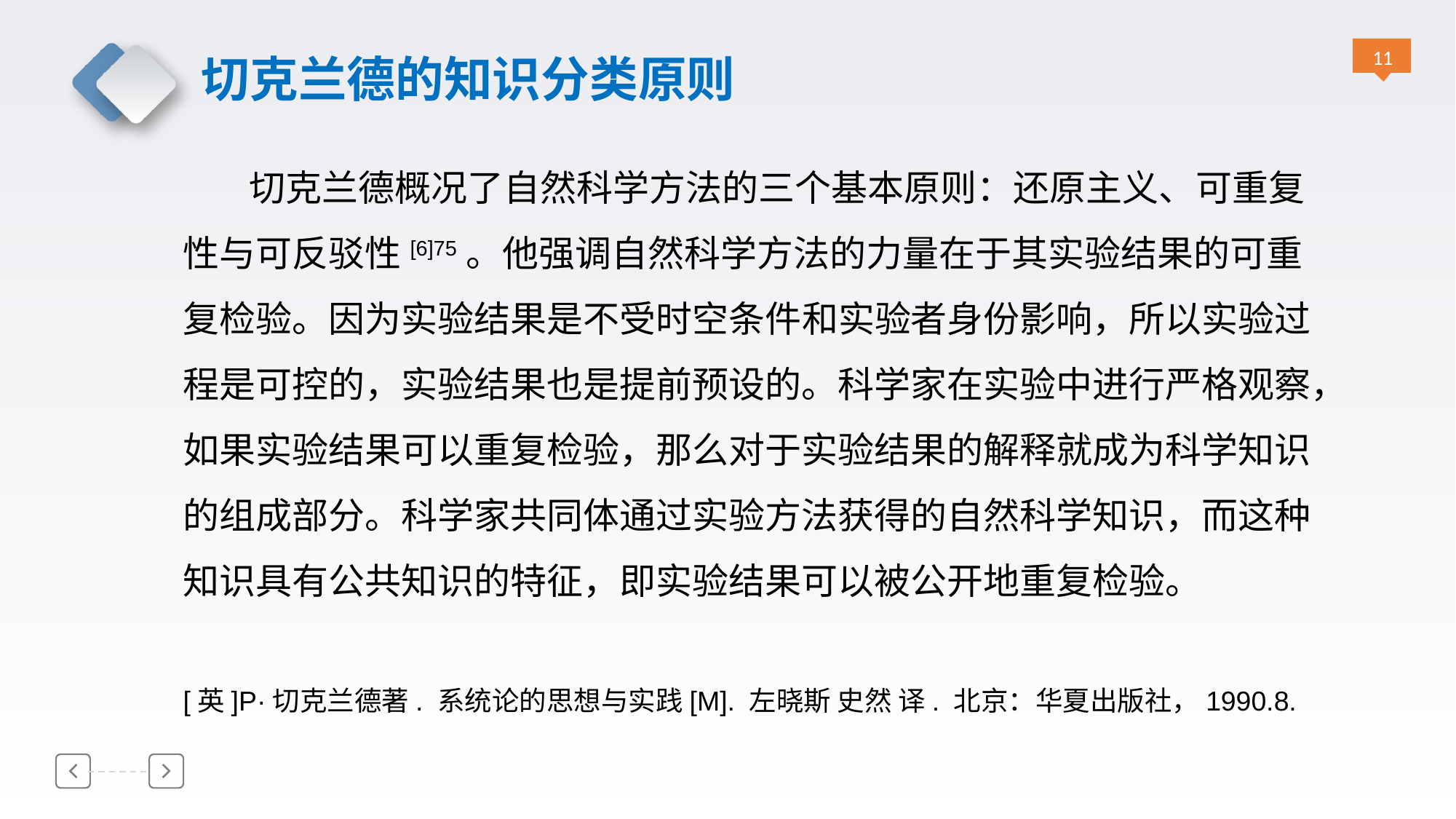

切克兰德的知识分类原则
       切克兰德概况了自然科学方法的三个基本原则：还原主义、可重复性与可反驳性[6]75。他强调自然科学方法的力量在于其实验结果的可重复检验。因为实验结果是不受时空条件和实验者身份影响，所以实验过程是可控的，实验结果也是提前预设的。科学家在实验中进行严格观察，如果实验结果可以重复检验，那么对于实验结果的解释就成为科学知识的组成部分。科学家共同体通过实验方法获得的自然科学知识，而这种知识具有公共知识的特征，即实验结果可以被公开地重复检验。

[英]P·切克兰德著. 系统论的思想与实践[M]. 左晓斯 史然 译. 北京：华夏出版社，1990.8.